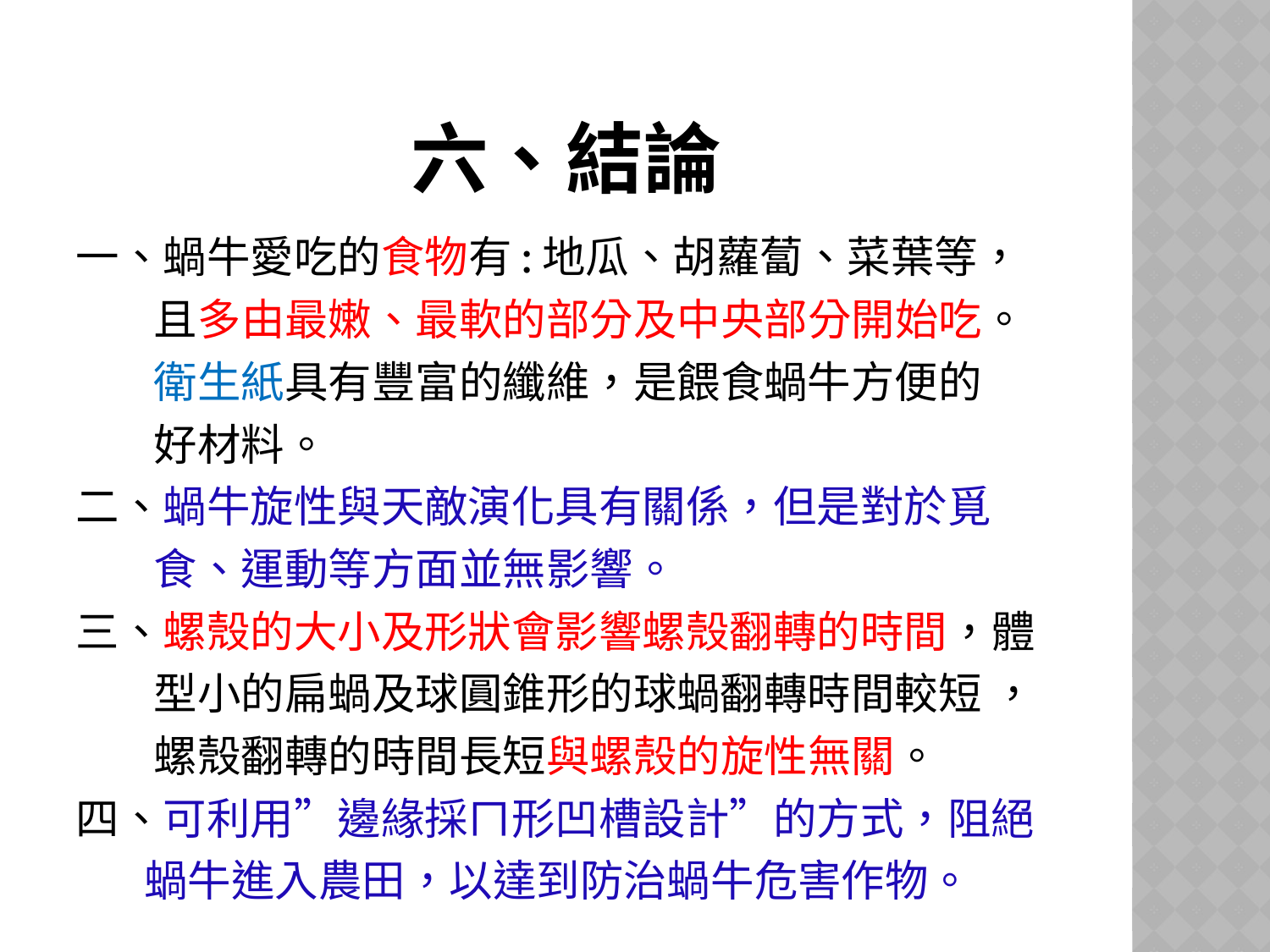

# 六、結論
一、蝸牛愛吃的食物有:地瓜、胡蘿蔔、菜葉等，
       且多由最嫩、最軟的部分及中央部分開始吃。
       衛生紙具有豐富的纖維，是餵食蝸牛方便的
       好材料。
二、蝸牛旋性與天敵演化具有關係，但是對於覓
       食、運動等方面並無影響。
三、螺殼的大小及形狀會影響螺殼翻轉的時間，體
       型小的扁蝸及球圓錐形的球蝸翻轉時間較短 ，
       螺殼翻轉的時間長短與螺殼的旋性無關。
四、可利用”邊緣採ㄇ形凹槽設計”的方式，阻絕
      蝸牛進入農田，以達到防治蝸牛危害作物。